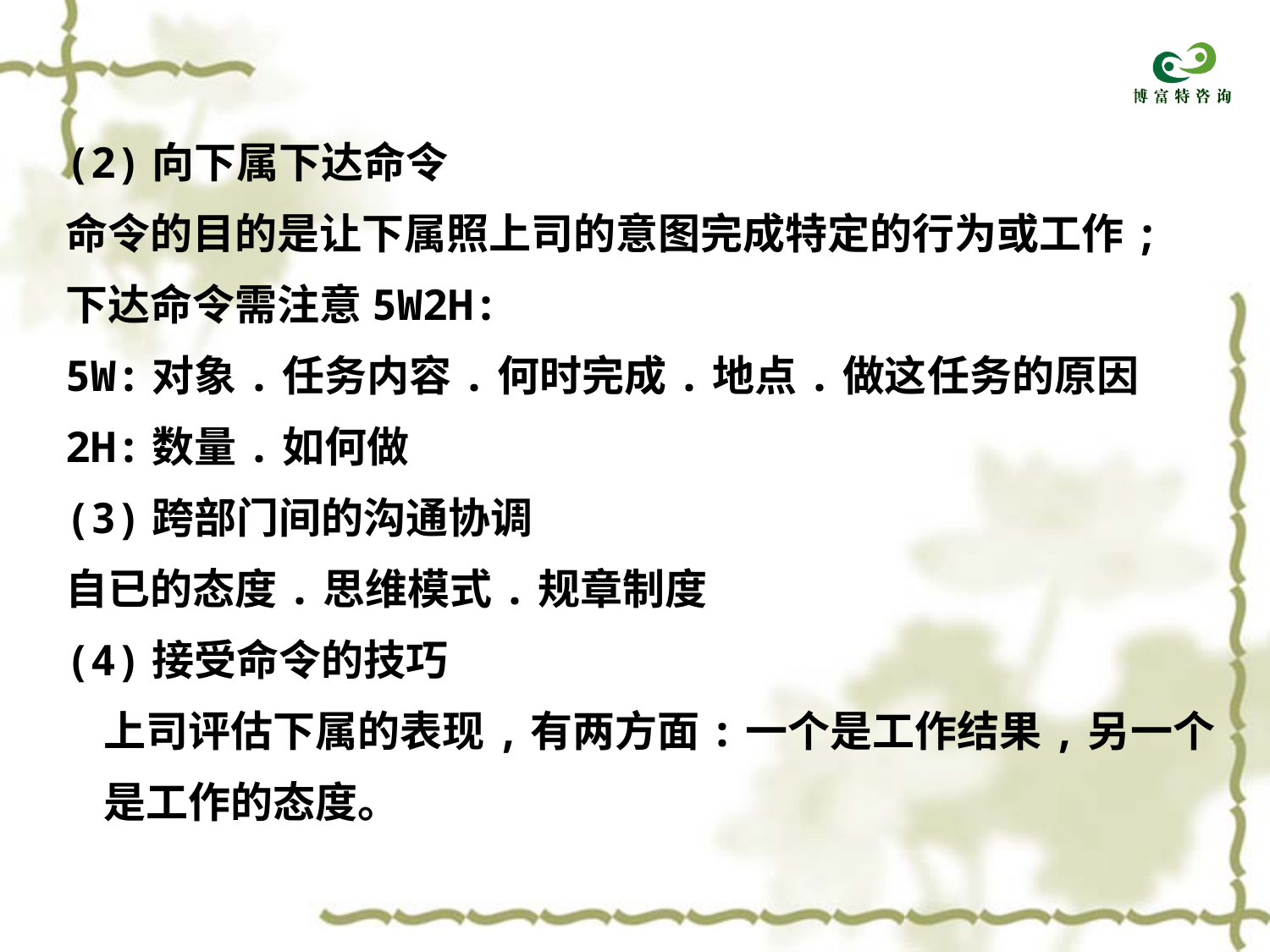

(2)向下属下达命令
命令的目的是让下属照上司的意图完成特定的行为或工作;
下达命令需注意5W2H:
5W:对象.任务内容.何时完成.地点.做这任务的原因
2H:数量.如何做
(3)跨部门间的沟通协调
自已的态度.思维模式.规章制度
(4)接受命令的技巧
   上司评估下属的表现,有两方面:一个是工作结果,另一个
   是工作的态度。